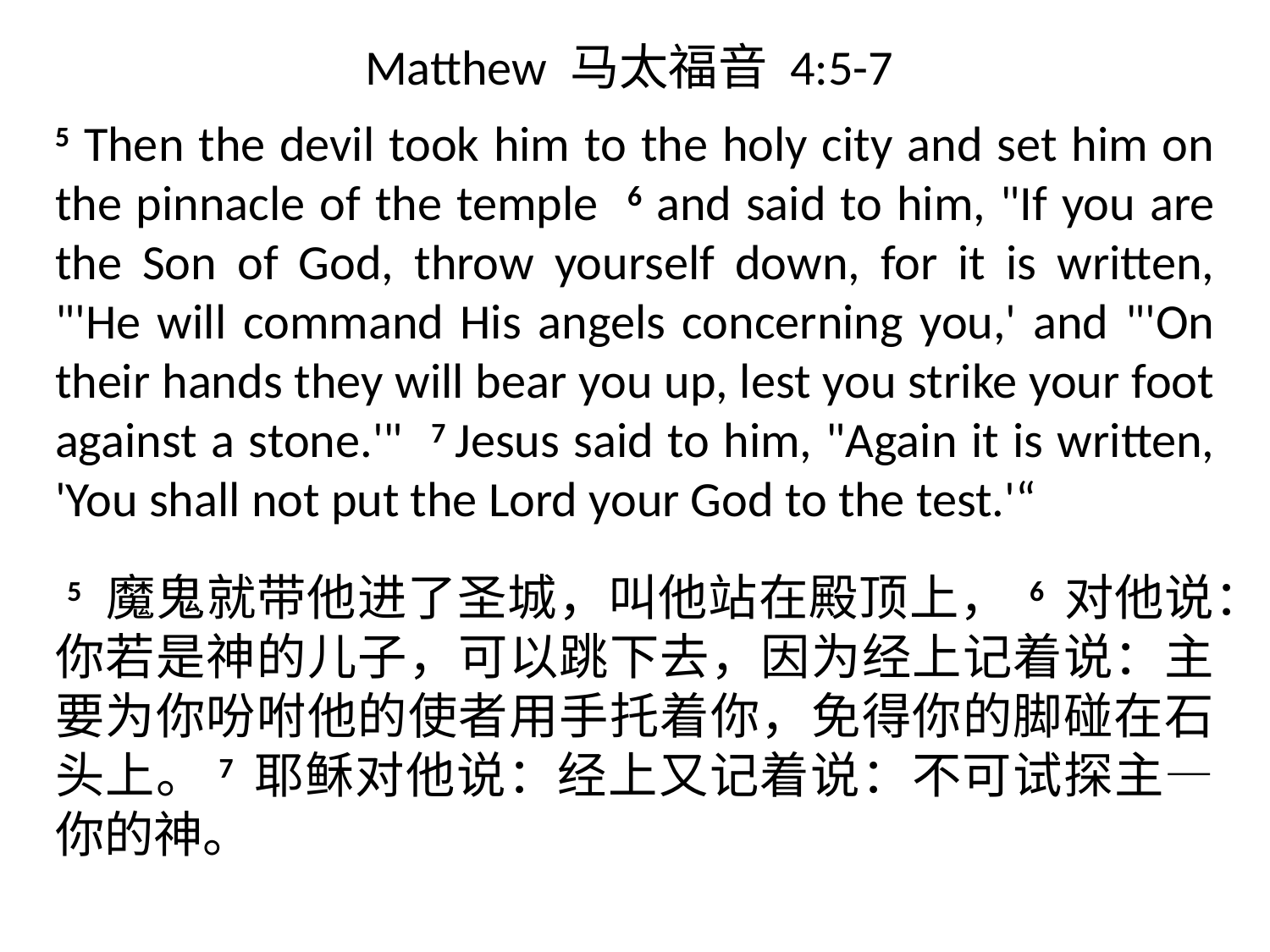

# Matthew 马太福音 4:5-7
5 Then the devil took him to the holy city and set him on the pinnacle of the temple  6 and said to him, "If you are the Son of God, throw yourself down, for it is written, "'He will command His angels concerning you,' and "'On their hands they will bear you up, lest you strike your foot against a stone.'"  7 Jesus said to him, "Again it is written, 'You shall not put the Lord your God to the test.'“

 5 魔鬼就带他进了圣城，叫他站在殿顶上， 6 对他说：你若是神的儿子，可以跳下去，因为经上记着说：主要为你吩咐他的使者用手托着你，免得你的脚碰在石头上。7 耶稣对他说：经上又记着说：不可试探主―你的神。